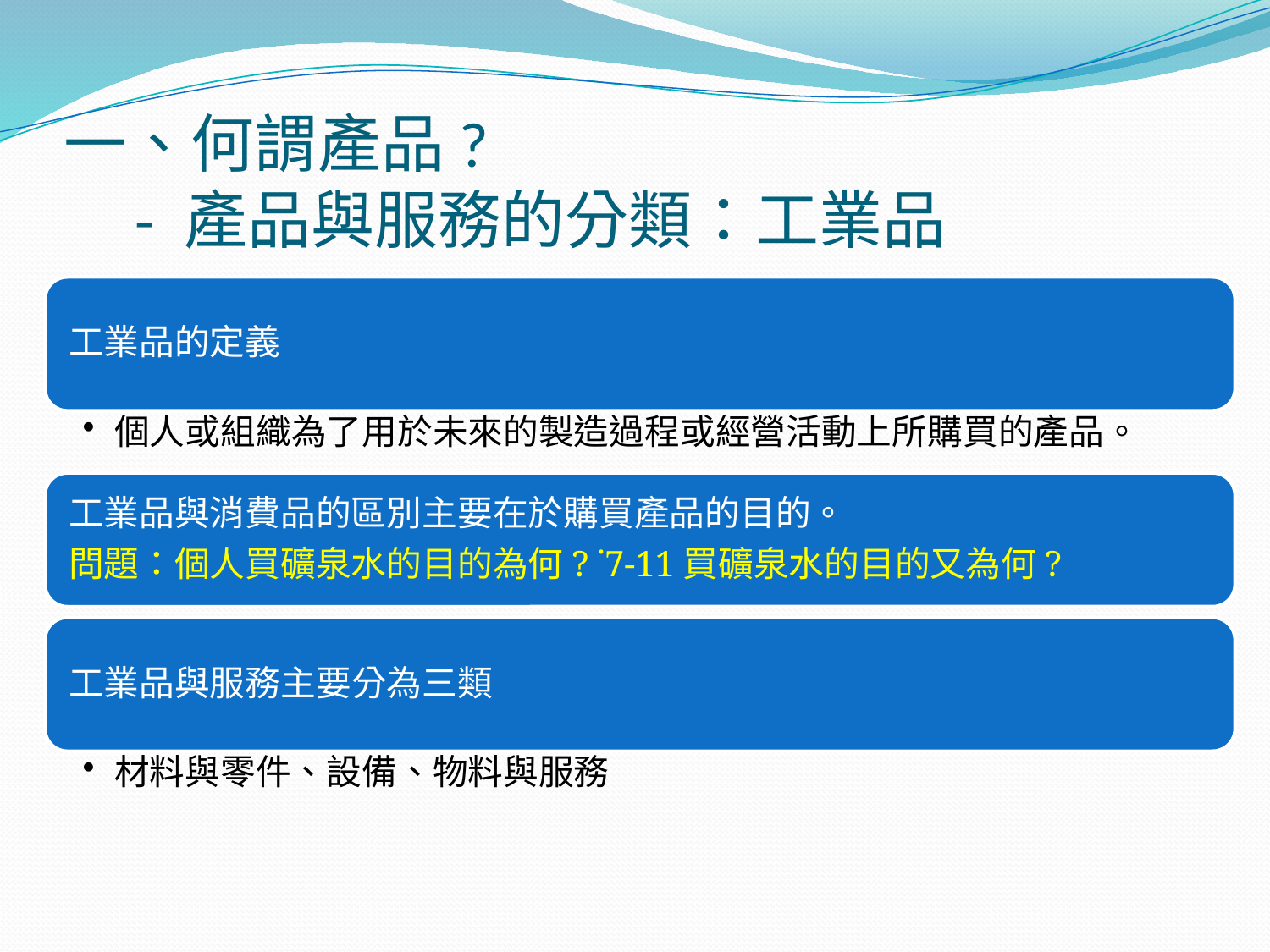

# 一、何謂產品? - 產品與服務的分類：工業品
工業品的定義
個人或組織為了用於未來的製造過程或經營活動上所購買的產品。
工業品與消費品的區別主要在於購買產品的目的。
問題：個人買礦泉水的目的為何? ˙7-11買礦泉水的目的又為何?
工業品與服務主要分為三類
材料與零件、設備、物料與服務